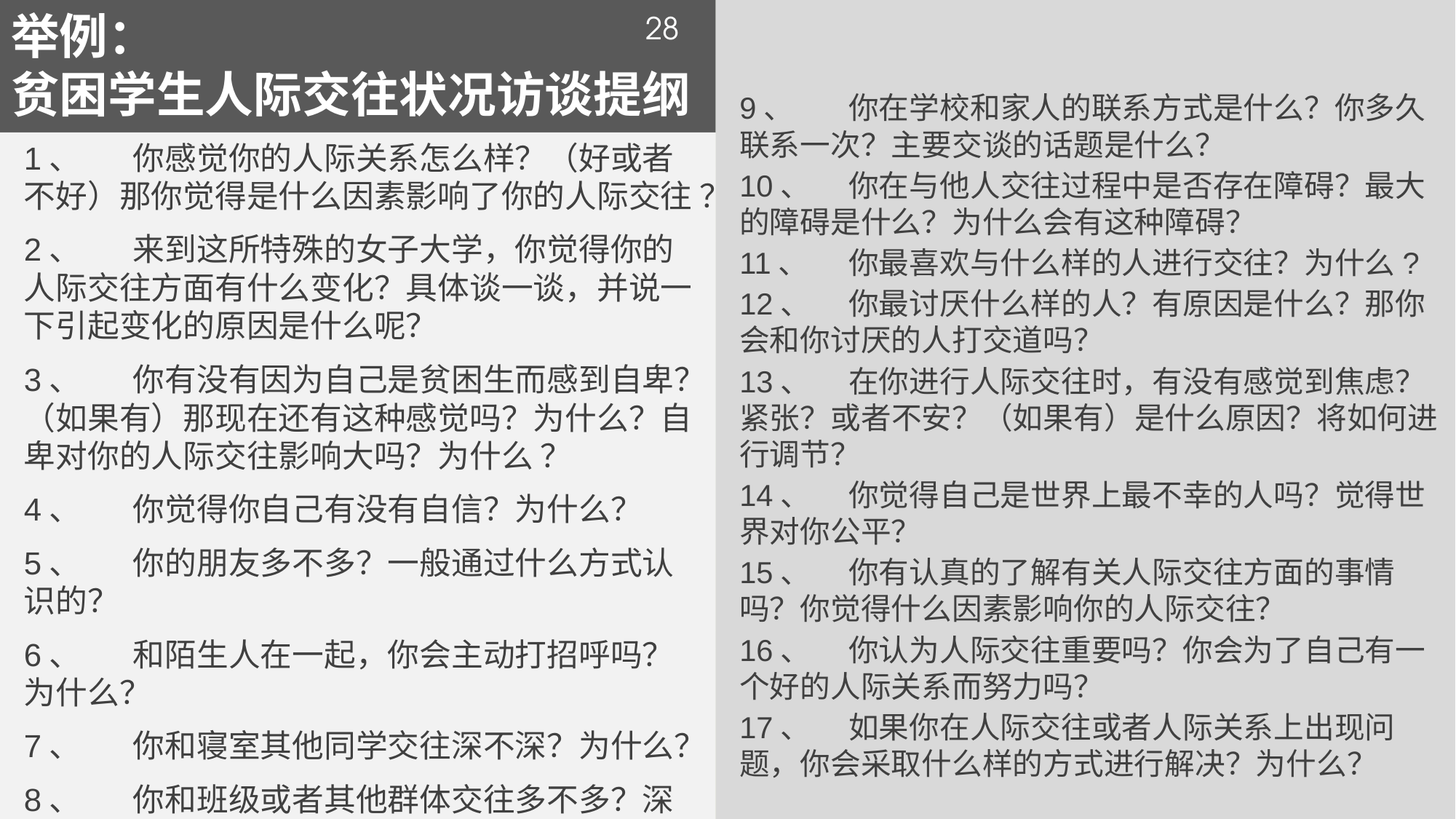

# 举例： 贫困学生人际交往状况访谈提纲

9、	你在学校和家人的联系方式是什么？你多久联系一次？主要交谈的话题是什么？
10、	你在与他人交往过程中是否存在障碍？最大的障碍是什么？为什么会有这种障碍？
11、	你最喜欢与什么样的人进行交往？为什么?
12、	你最讨厌什么样的人？有原因是什么？那你会和你讨厌的人打交道吗？
13、	在你进行人际交往时，有没有感觉到焦虑？紧张？或者不安？（如果有）是什么原因？将如何进行调节？
14、	你觉得自己是世界上最不幸的人吗？觉得世界对你公平？
15、	你有认真的了解有关人际交往方面的事情吗？你觉得什么因素影响你的人际交往？
16、	你认为人际交往重要吗？你会为了自己有一个好的人际关系而努力吗？
17、	如果你在人际交往或者人际关系上出现问题，你会采取什么样的方式进行解决？为什么？

28
1、	你感觉你的人际关系怎么样？（好或者不好）那你觉得是什么因素影响了你的人际交往 ？
2、	来到这所特殊的女子大学，你觉得你的人际交往方面有什么变化？具体谈一谈，并说一下引起变化的原因是什么呢？
3、	你有没有因为自己是贫困生而感到自卑？（如果有）那现在还有这种感觉吗？为什么？自卑对你的人际交往影响大吗？为什么 ？
4、	你觉得你自己有没有自信？为什么？
5、	你的朋友多不多？一般通过什么方式认识的？
6、	和陌生人在一起，你会主动打招呼吗？为什么？
7、	你和寝室其他同学交往深不深？为什么？
8、	你和班级或者其他群体交往多不多？深不深？为什么？